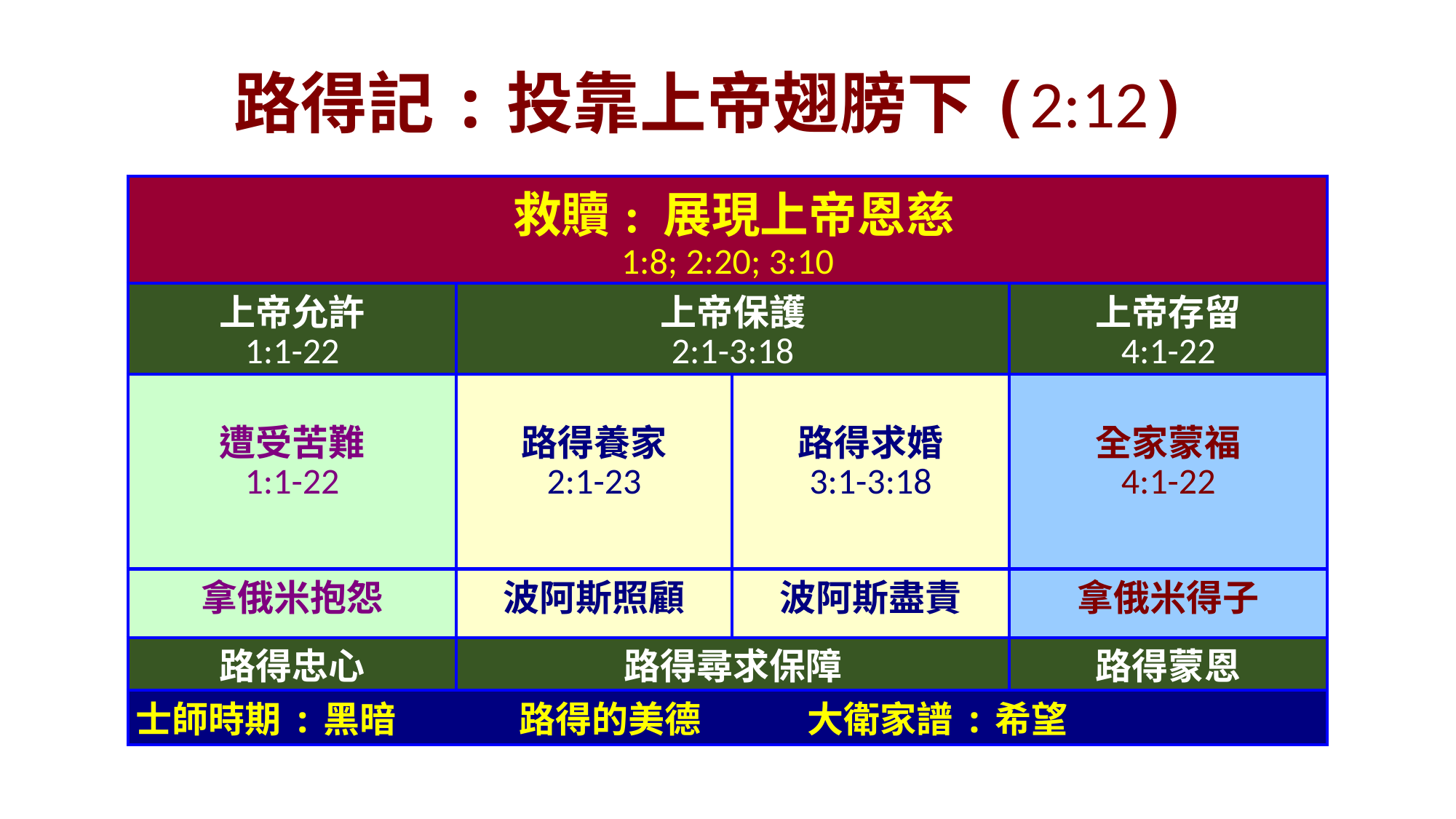

路得記:投靠上帝翅膀下(2:12)
| 救贖: 展現上帝恩慈 1:8; 2:20; 3:10 |  |  |  |
| --- | --- | --- | --- |
| 上帝允許 1:1-22 | 上帝保護 2:1-3:18 |  | 上帝存留 4:1-22 |
| 遭受苦難 1:1-22 | 路得養家 2:1-23 | 路得求婚 3:1-3:18 | 全家蒙福 4:1-22 |
| 拿俄米抱怨 | 波阿斯照顧 | 波阿斯盡責 | 拿俄米得子 |
| 路得忠心 | 路得尋求保障 |  | 路得蒙恩 |
| 士師時期:黑暗 路得的美德 大衛家譜:希望 |  |  |  |